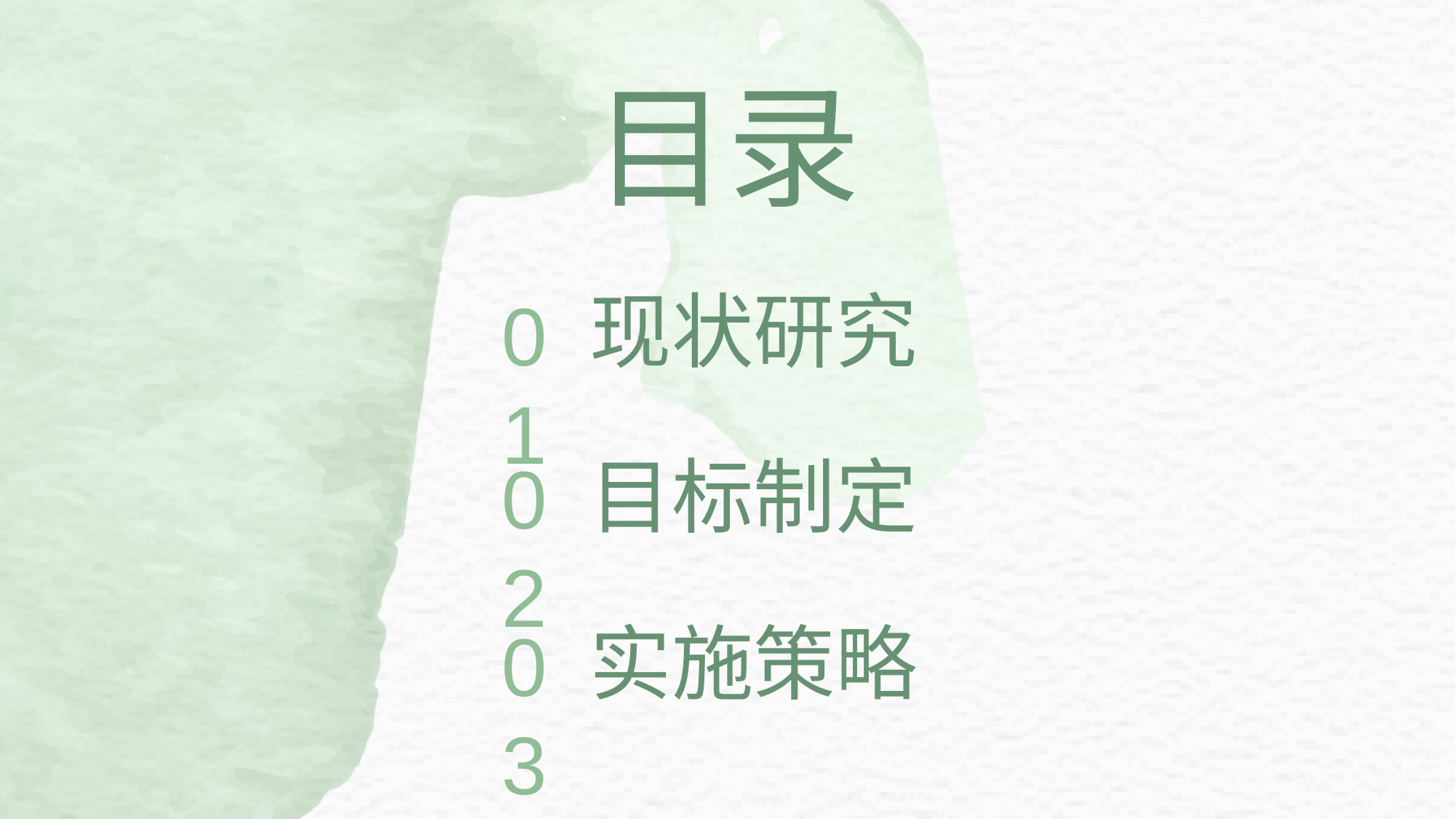

目录
现状研究
01
目标制定
02
实施策略
03